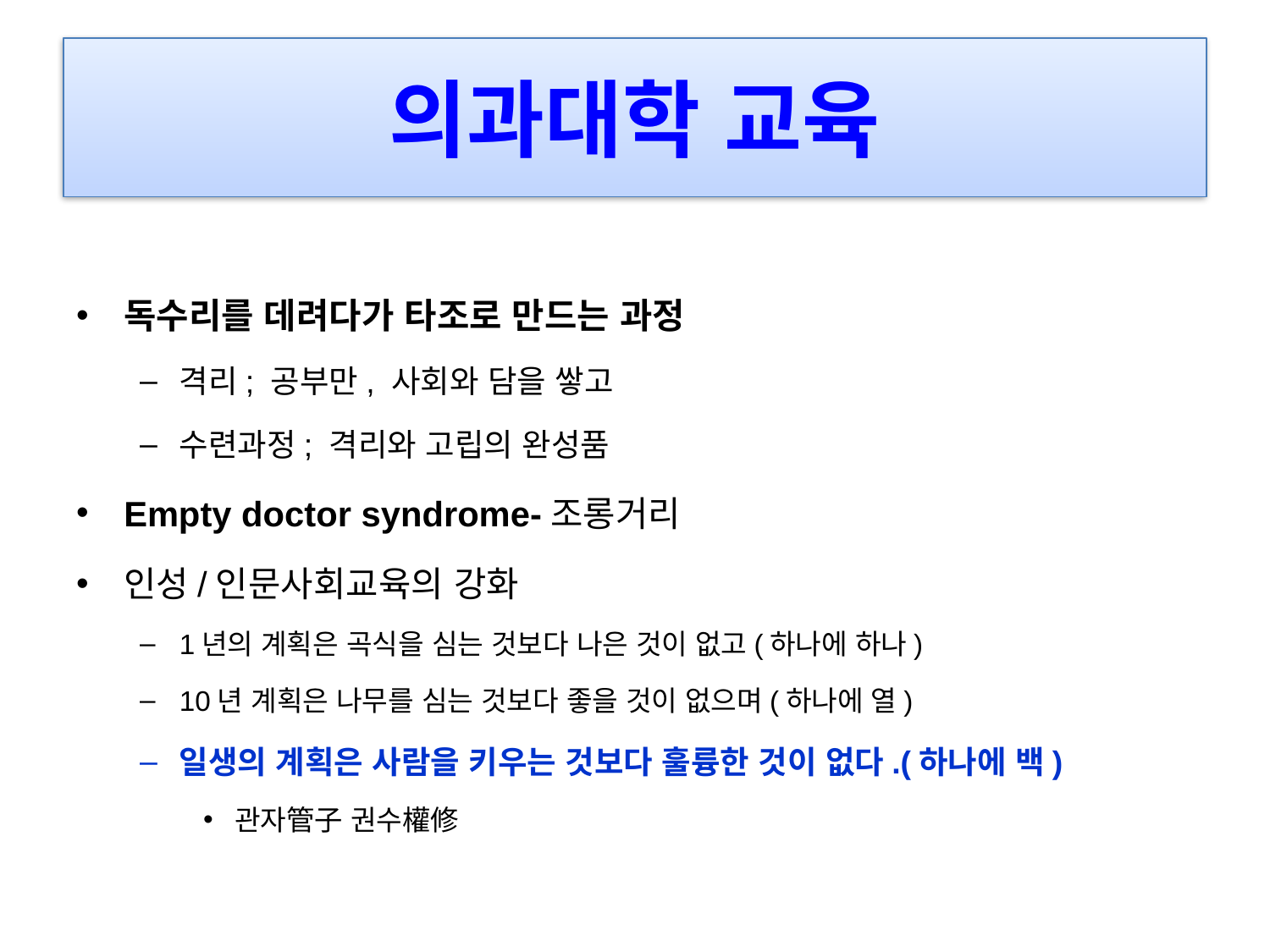

# 의과대학 교육
독수리를 데려다가 타조로 만드는 과정
격리; 공부만, 사회와 담을 쌓고
수련과정; 격리와 고립의 완성품
Empty doctor syndrome-조롱거리
인성/인문사회교육의 강화
1년의 계획은 곡식을 심는 것보다 나은 것이 없고(하나에 하나)
10년 계획은 나무를 심는 것보다 좋을 것이 없으며(하나에 열)
일생의 계획은 사람을 키우는 것보다 훌륭한 것이 없다.(하나에 백)
관자管子 권수權修